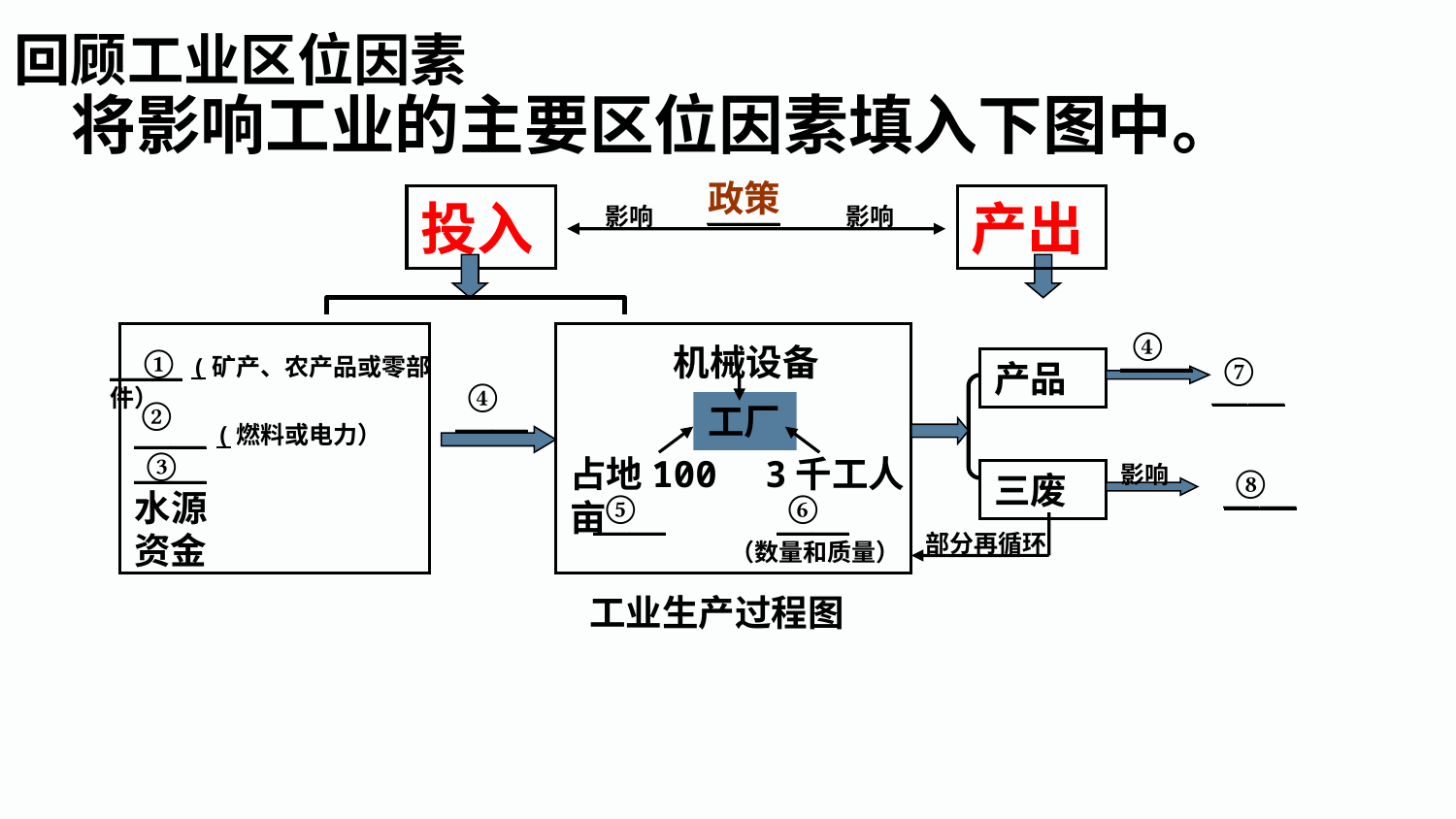

回顾工业区位因素
将影响工业的主要区位因素填入下图中。

政策
＿＿
投入
产出
影响
影响

④

＿＿
＿＿(矿产、农产品或零部件）
机械设备
①
⑦
产品
＿＿
④

＿＿
②
工厂
＿＿(燃料或电力）

＿＿
③
占地100亩
3千工人
⑧
影响
三废
＿＿
水源
⑤
⑥

＿＿
＿＿

资金
部分再循环
（数量和质量）

工业生产过程图